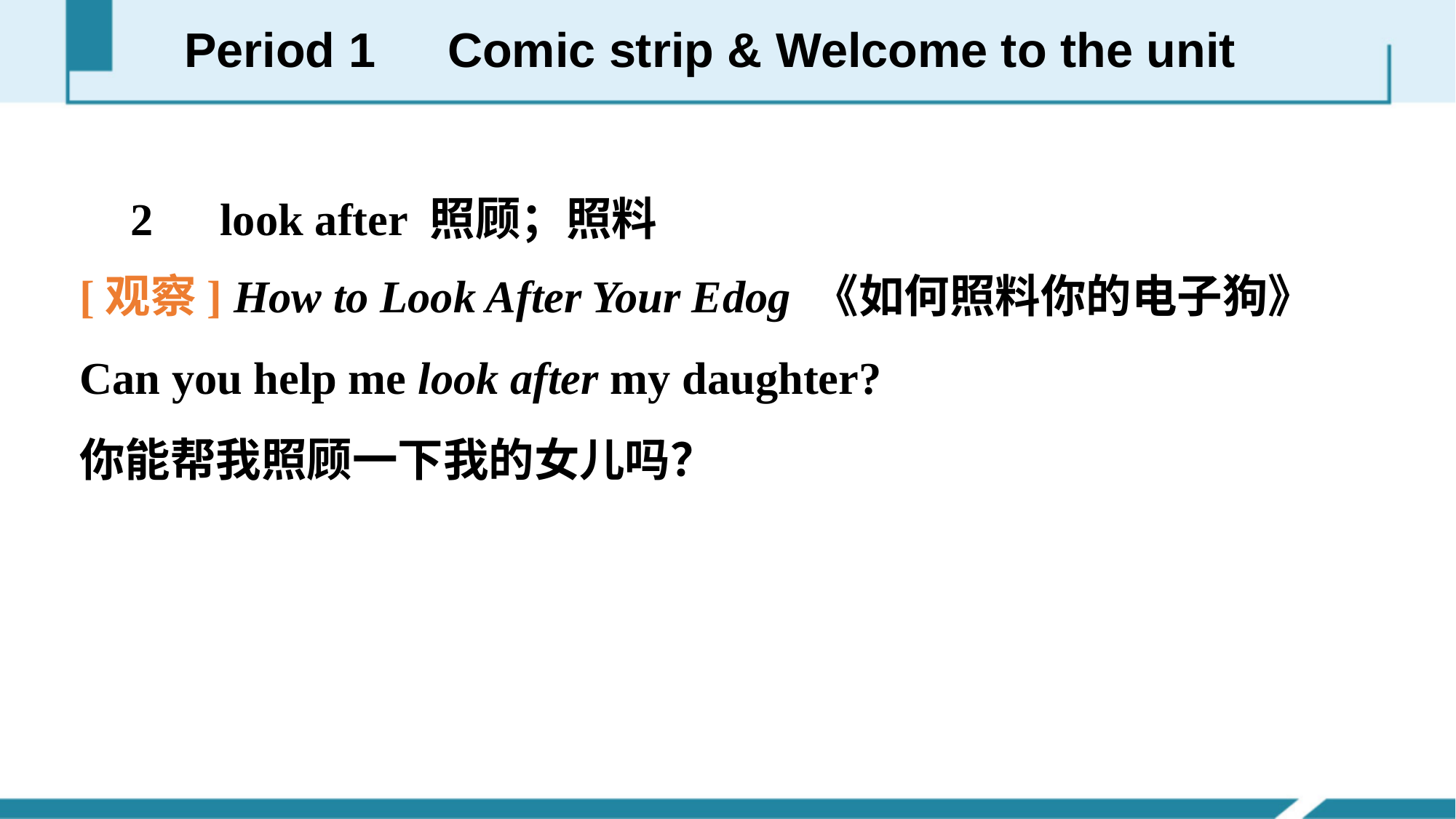

Period 1　Comic strip & Welcome to the unit
　2　look after 照顾；照料
[观察] How to Look After Your E­dog 《如何照料你的电子狗》
Can you help me look after my daughter?
你能帮我照顾一下我的女儿吗？